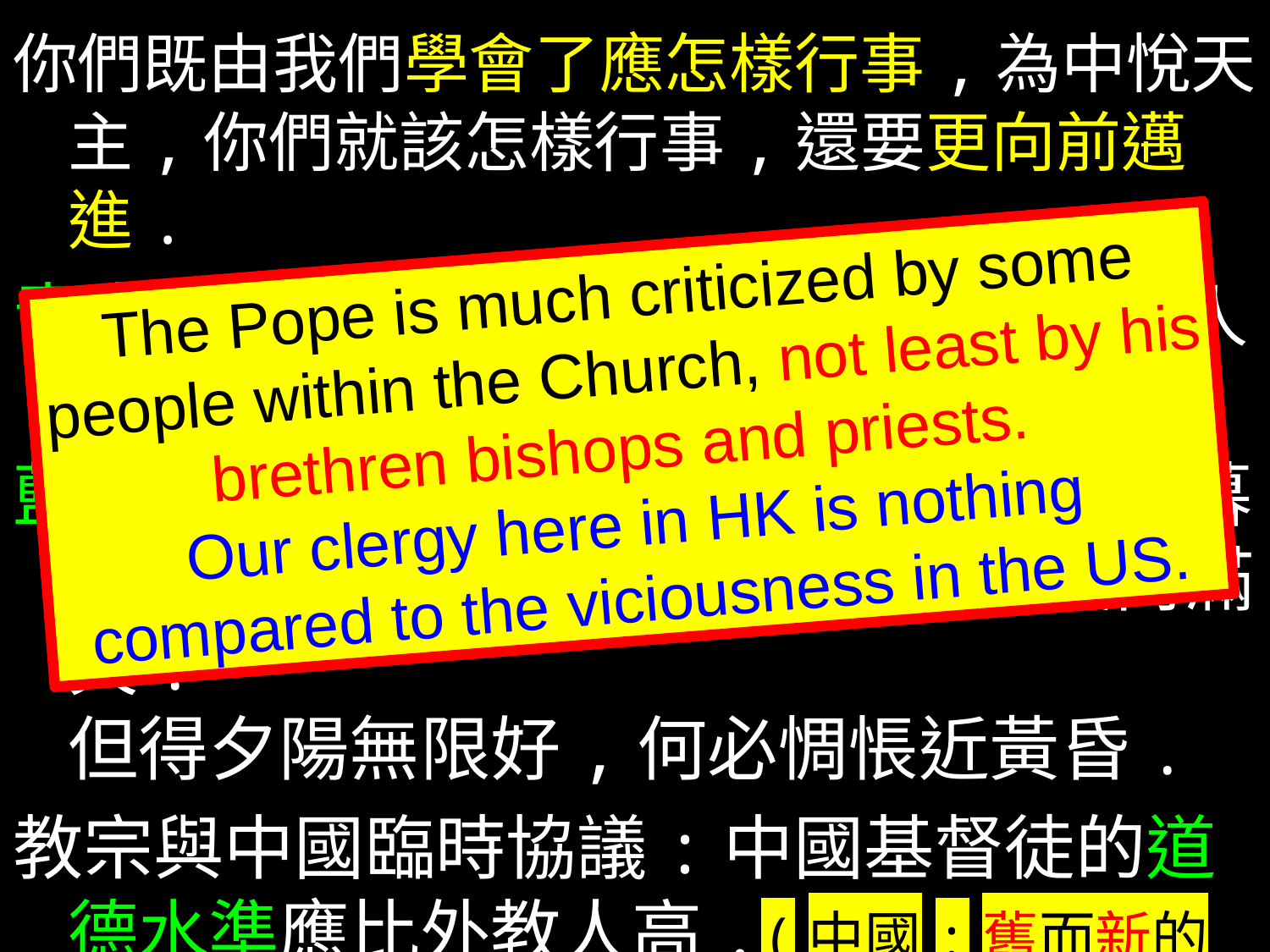

你們既由我們學會了應怎樣行事,為中悅天主,你們就該怎樣行事,還要更向前邁進.
青出於藍:站在巨人肩上,小孩子比巨人高
藍已青矣:老驥伏櫪,志在千里;烈士暮年,壯心不已. 莫道桑榆晚,微霞尚滿天.
但得夕陽無限好,何必惆悵近黃昏.
教宗與中國臨時協議:中國基督徒的道德水準應比外教人高.(中國:舊而新的教會)
舊:從宗徒傳下來/教宗; 新:扎根梵二,創建新世界
The Pope is much criticized by some people within the Church, not least by his brethren bishops and priests.
Our clergy here in HK is nothing compared to the viciousness in the US.